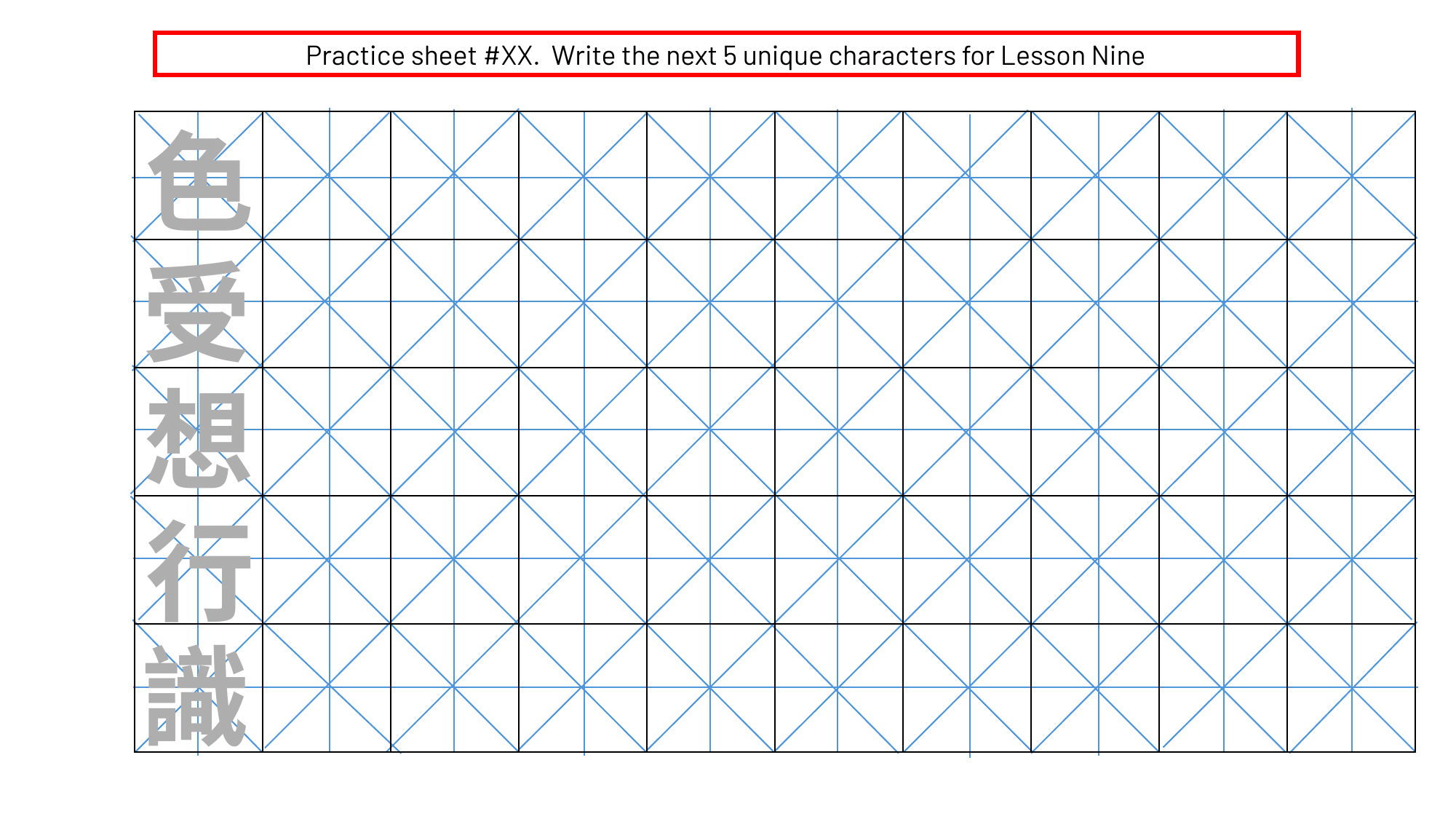

Practice sheet #XX.  Write the next 5 unique characters for Lesson Nine

色
|  |  |  |  |  |  |  |  |  |  |
| --- | --- | --- | --- | --- | --- | --- | --- | --- | --- |
|  |  |  |  |  |  |  |  |  |  |
|  |  |  |  |  |  |  |  |  |  |
|  |  |  |  |  |  |  |  |  |  |
|  |  |  |  |  |  |  |  |  |  |

受
想
行
識